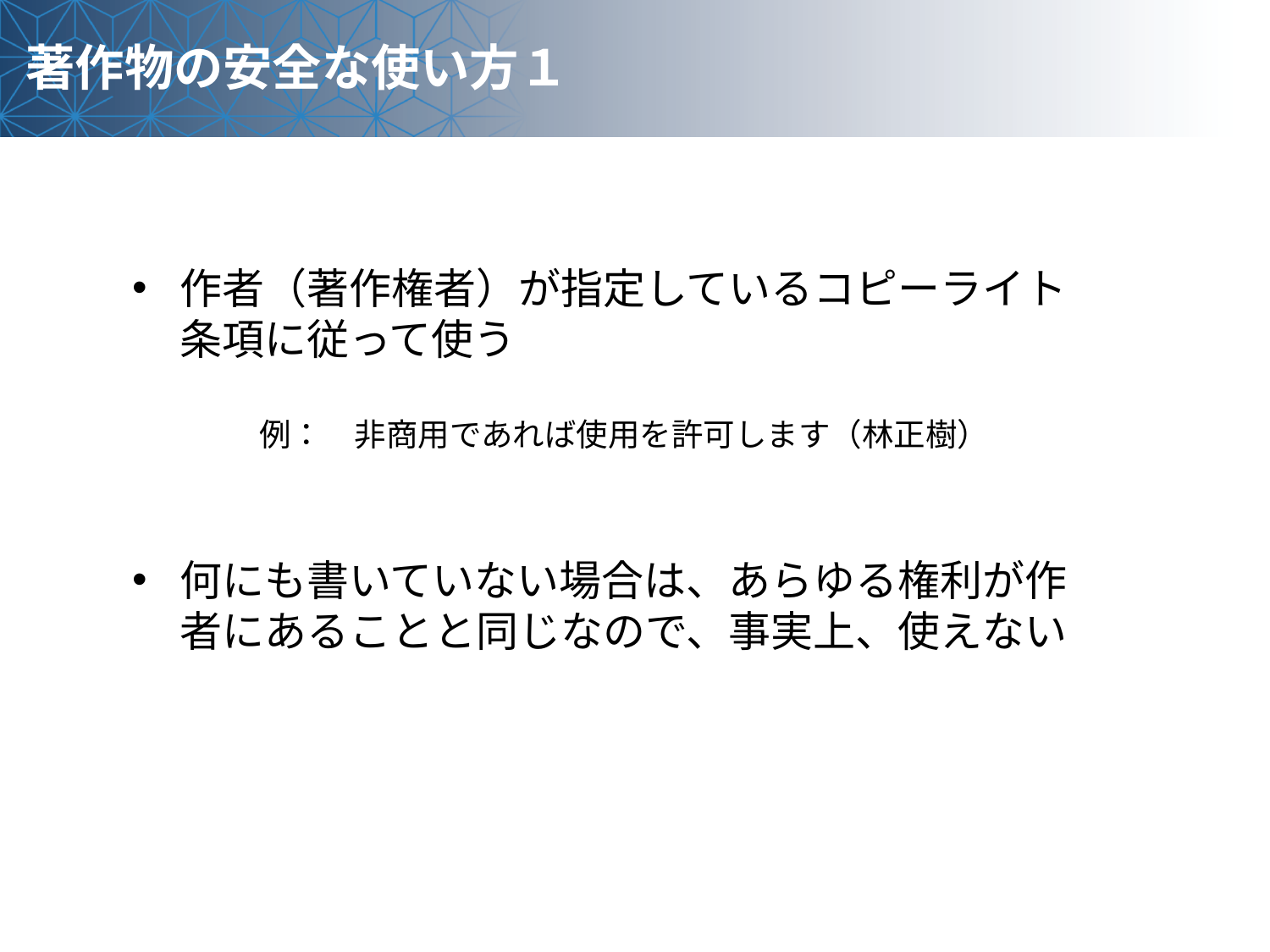

著作物の安全な使い方１
作者（著作権者）が指定しているコピーライト条項に従って使う

例：　非商用であれば使用を許可します（林正樹）

何にも書いていない場合は、あらゆる権利が作者にあることと同じなので、事実上、使えない